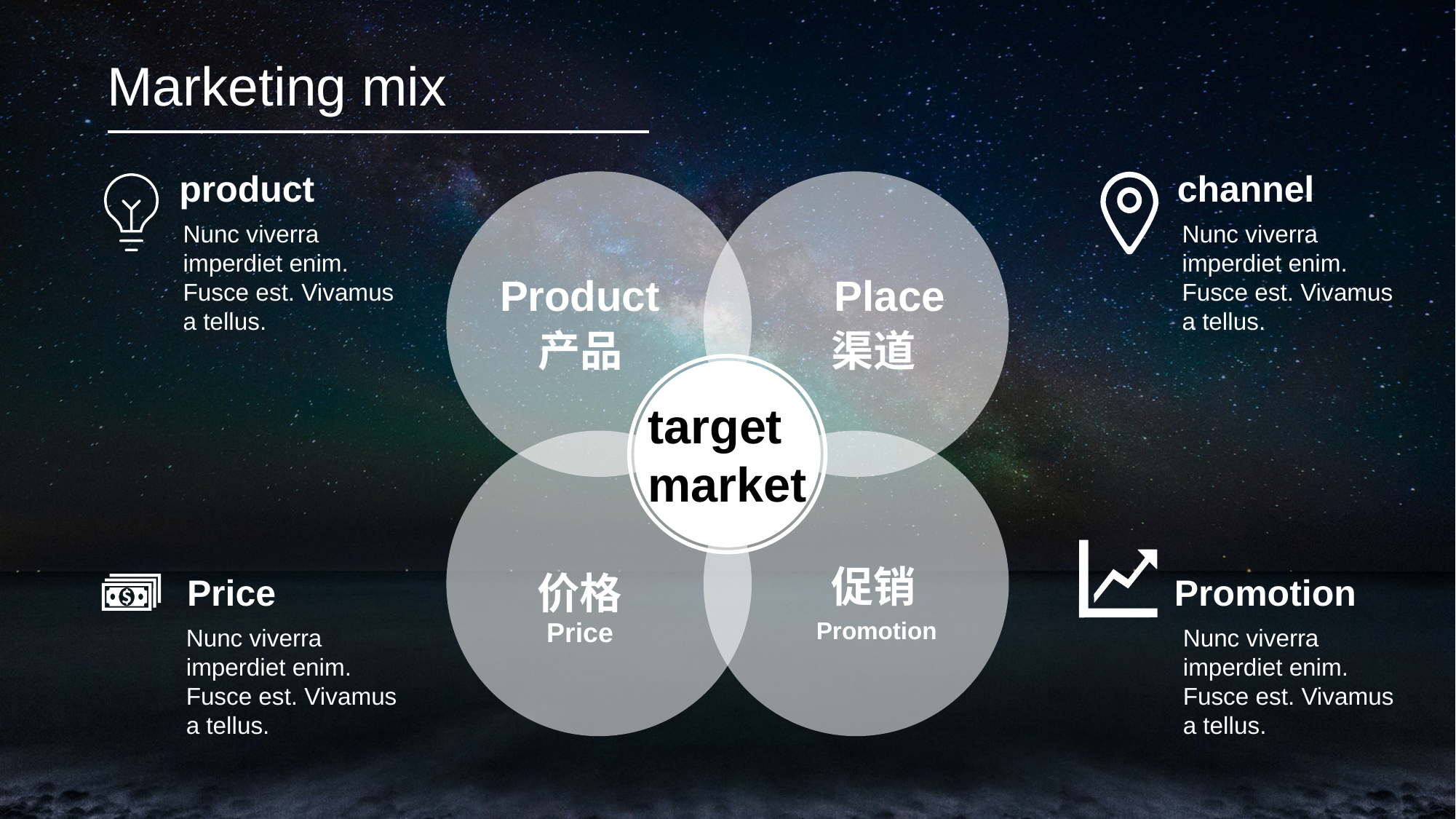

Marketing mix
product
channel

Nunc viverra imperdiet enim. Fusce est. Vivamus a tellus.
Nunc viverra imperdiet enim. Fusce est. Vivamus a tellus.
Product
Place
渠道
产品

target
market

促销
价格
Price
Promotion

Price
Promotion
Nunc viverra imperdiet enim. Fusce est. Vivamus a tellus.
Nunc viverra imperdiet enim. Fusce est. Vivamus a tellus.